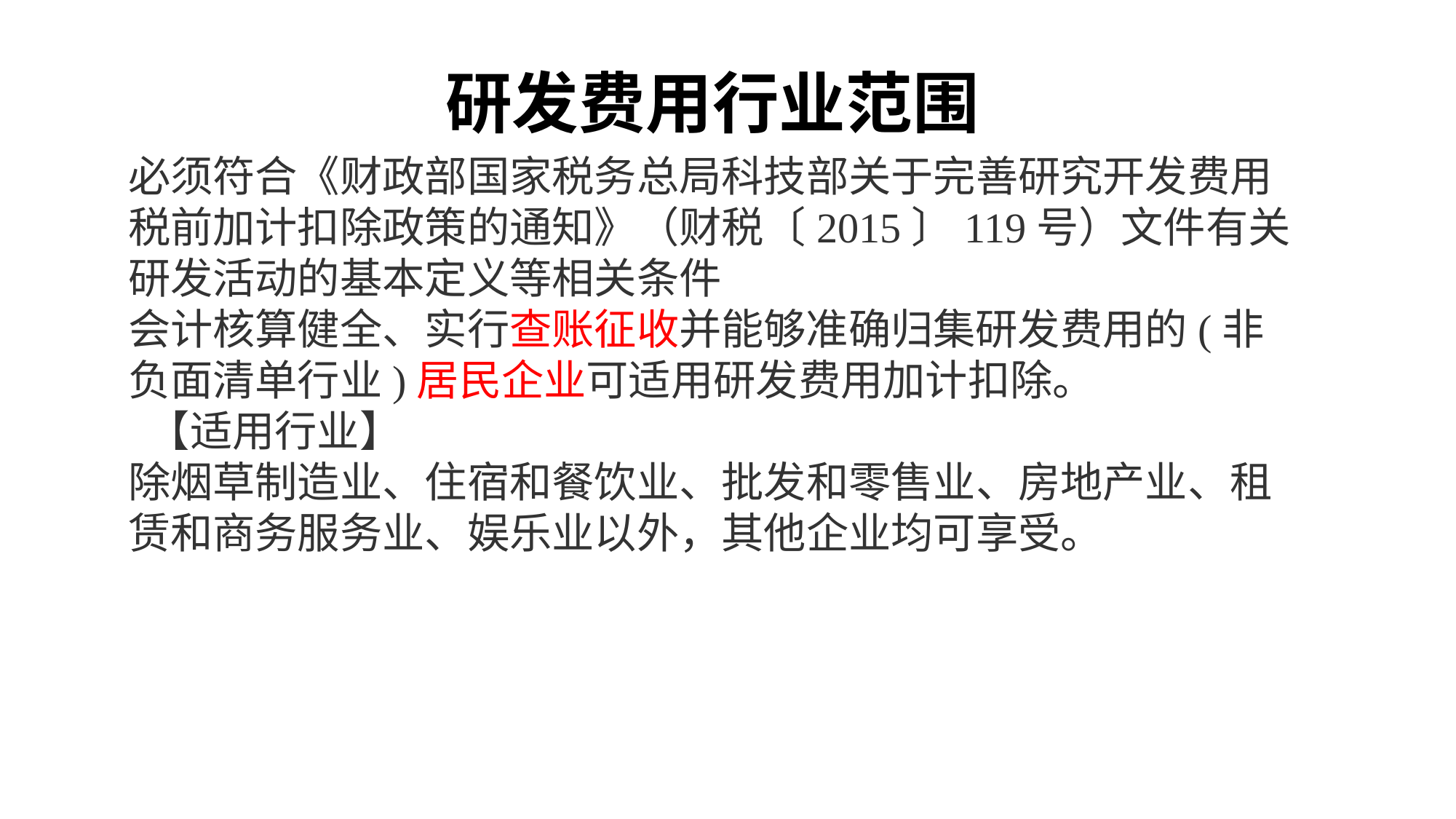

# 研发费用行业范围
必须符合《财政部国家税务总局科技部关于完善研究开发费用税前加计扣除政策的通知》（财税〔2015〕119号）文件有关研发活动的基本定义等相关条件
会计核算健全、实行查账征收并能够准确归集研发费用的(非负面清单行业)居民企业可适用研发费用加计扣除。
 【适用行业】
除烟草制造业、住宿和餐饮业、批发和零售业、房地产业、租赁和商务服务业、娱乐业以外，其他企业均可享受。